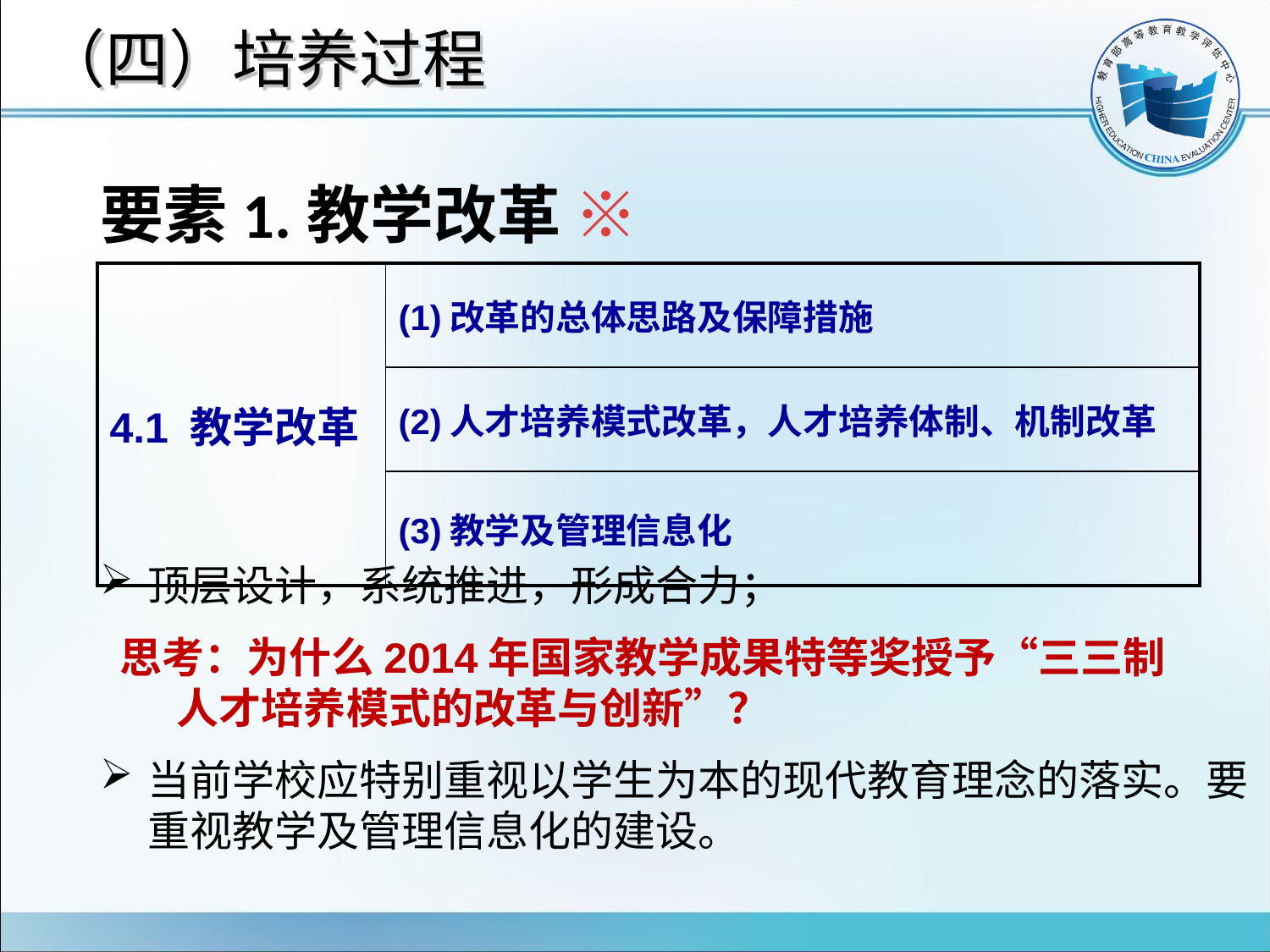

# （四）培养过程
要素1.教学改革 ※

顶层设计，系统推进，形成合力；
 思考：为什么2014年国家教学成果特等奖授予“三三制
       人才培养模式的改革与创新”？
当前学校应特别重视以学生为本的现代教育理念的落实。要重视教学及管理信息化的建设。
| 4.1 教学改革 | (1)改革的总体思路及保障措施 |
| --- | --- |
|  | (2)人才培养模式改革，人才培养体制、机制改革 |
|  | (3)教学及管理信息化 |
38